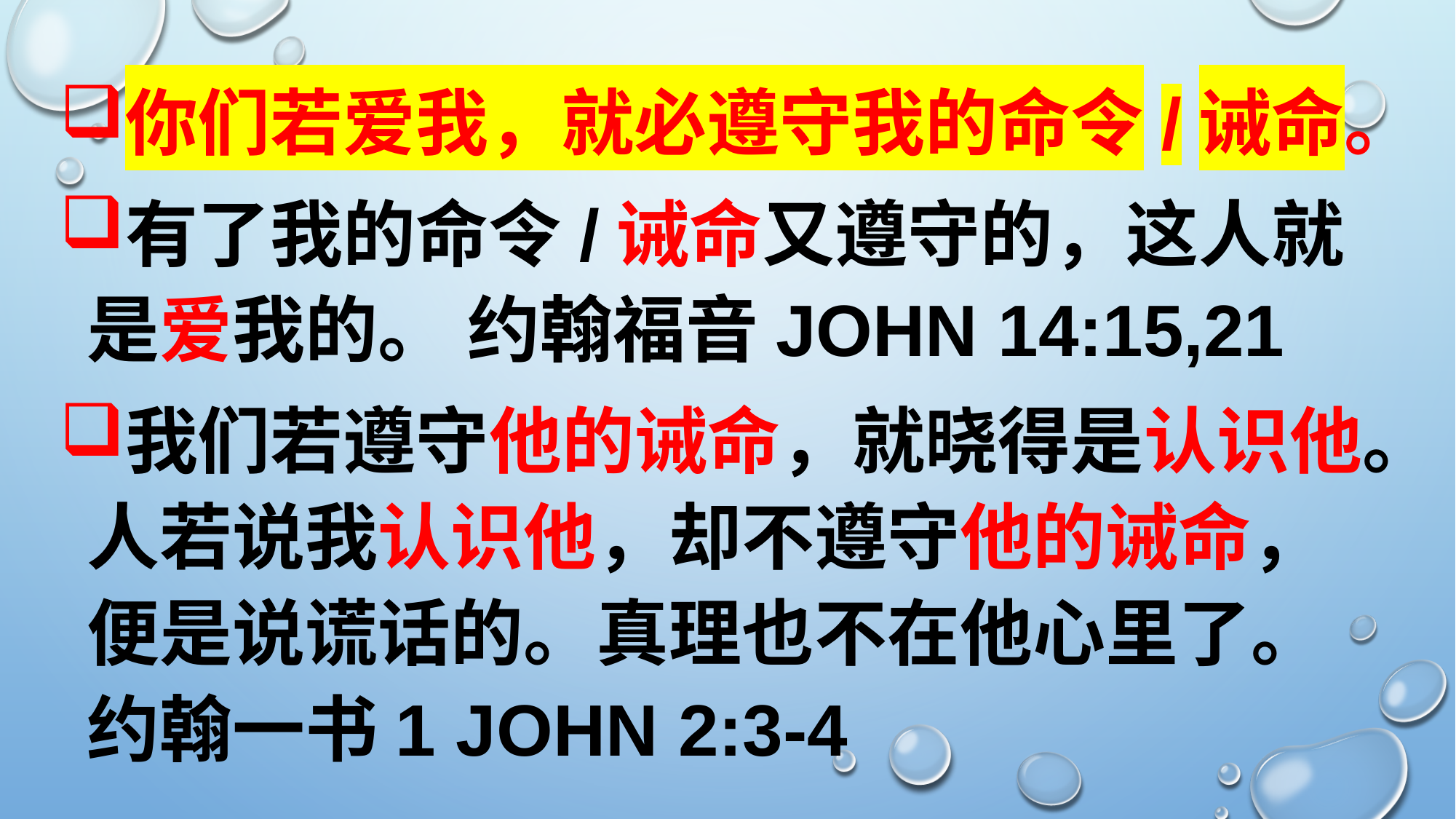

你们若爱我，就必遵守我的命令/诫命。
有了我的命令/诫命又遵守的，这人就是爱我的。 约翰福音John 14:15,21
我们若遵守他的诫命，就晓得是认识他。人若说我认识他，却不遵守他的诫命，便是说谎话的。真理也不在他心里了。约翰一书1 John 2:3-4